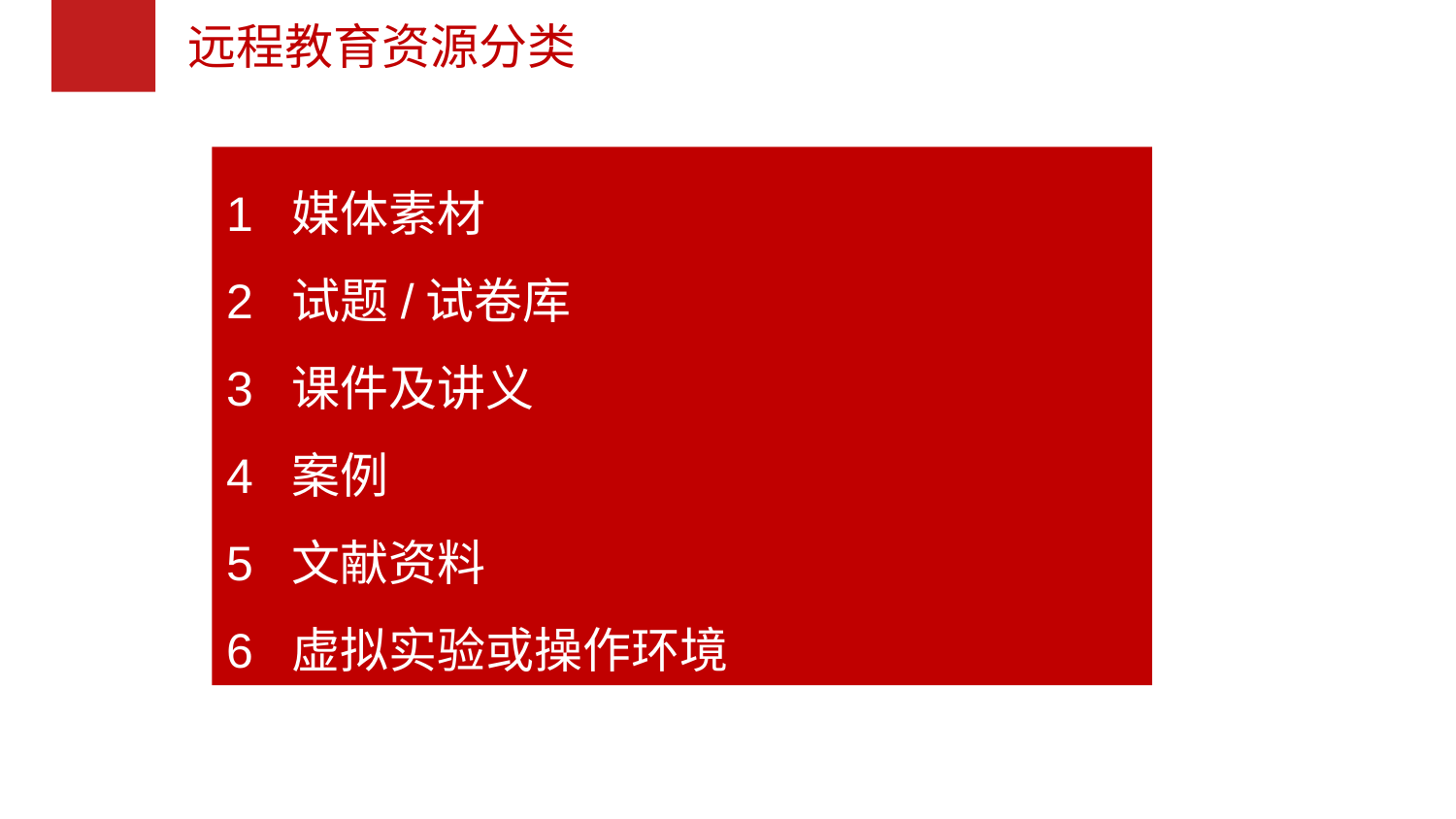

远程教育资源分类

1  媒体素材
2  试题/试卷库
3  课件及讲义
4  案例
5  文献资料
6  虚拟实验或操作环境